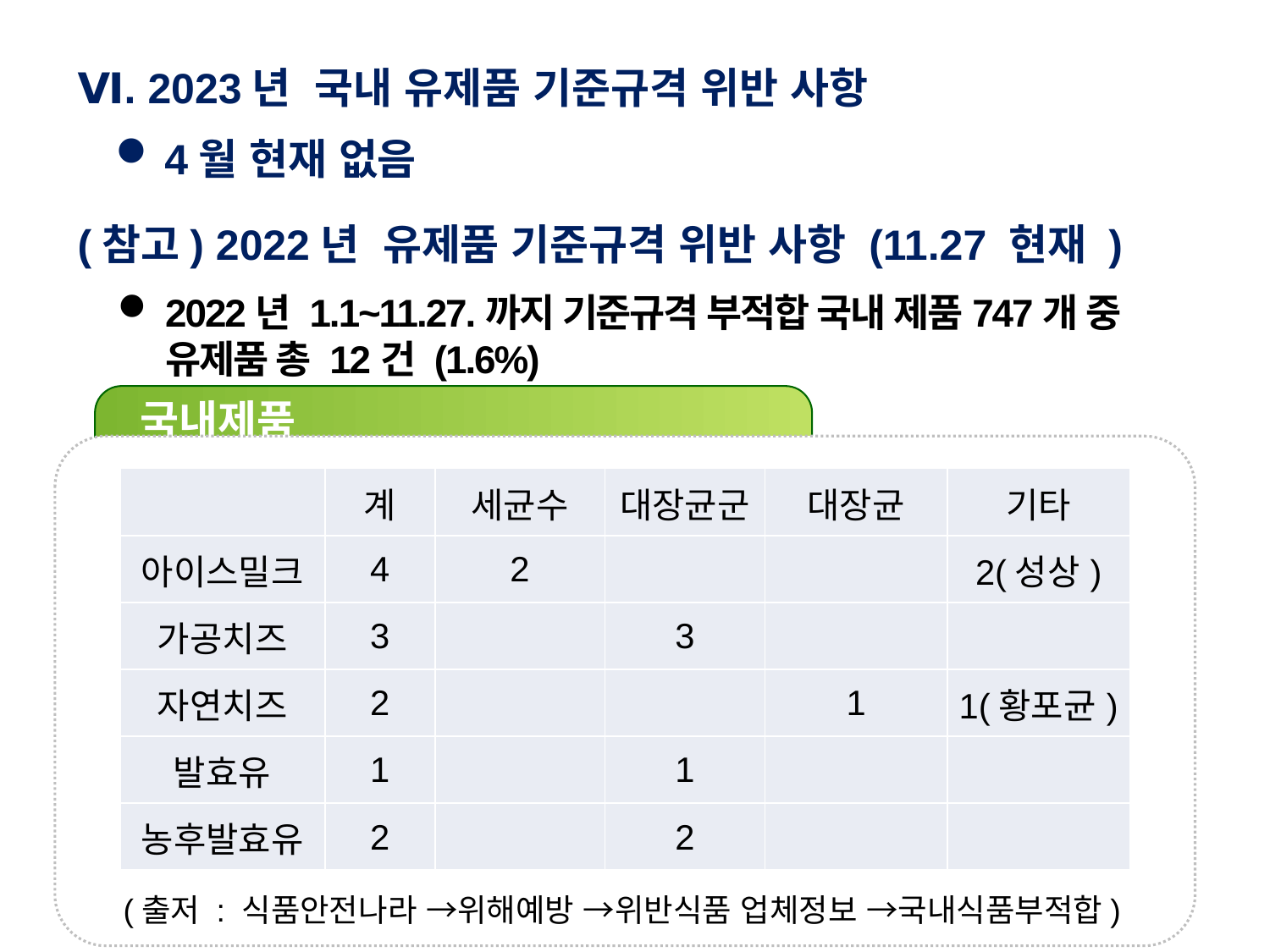

Ⅵ. 2023년  국내 유제품 기준규격 위반 사항

4월 현재 없음

(참고) 2022년  유제품 기준규격 위반 사항 (11.27 현재 )
2022년 1.1~11.27.까지 기준규격 부적합 국내 제품747개 중 유제품 총 12건 (1.6%)
국내제품

|  | 계 | 세균수 | 대장균군 | 대장균 | 기타 |
| --- | --- | --- | --- | --- | --- |
| 아이스밀크 | 4 | 2 |  |  | 2(성상) |
| 가공치즈 | 3 |  | 3 |  |  |
| 자연치즈 | 2 |  |  | 1 | 1(황포균) |
| 발효유 | 1 |  | 1 |  |  |
| 농후발효유 | 2 |  | 2 |  |  |
(출저 : 식품안전나라 →위해예방 →위반식품 업체정보 →국내식품부적합)